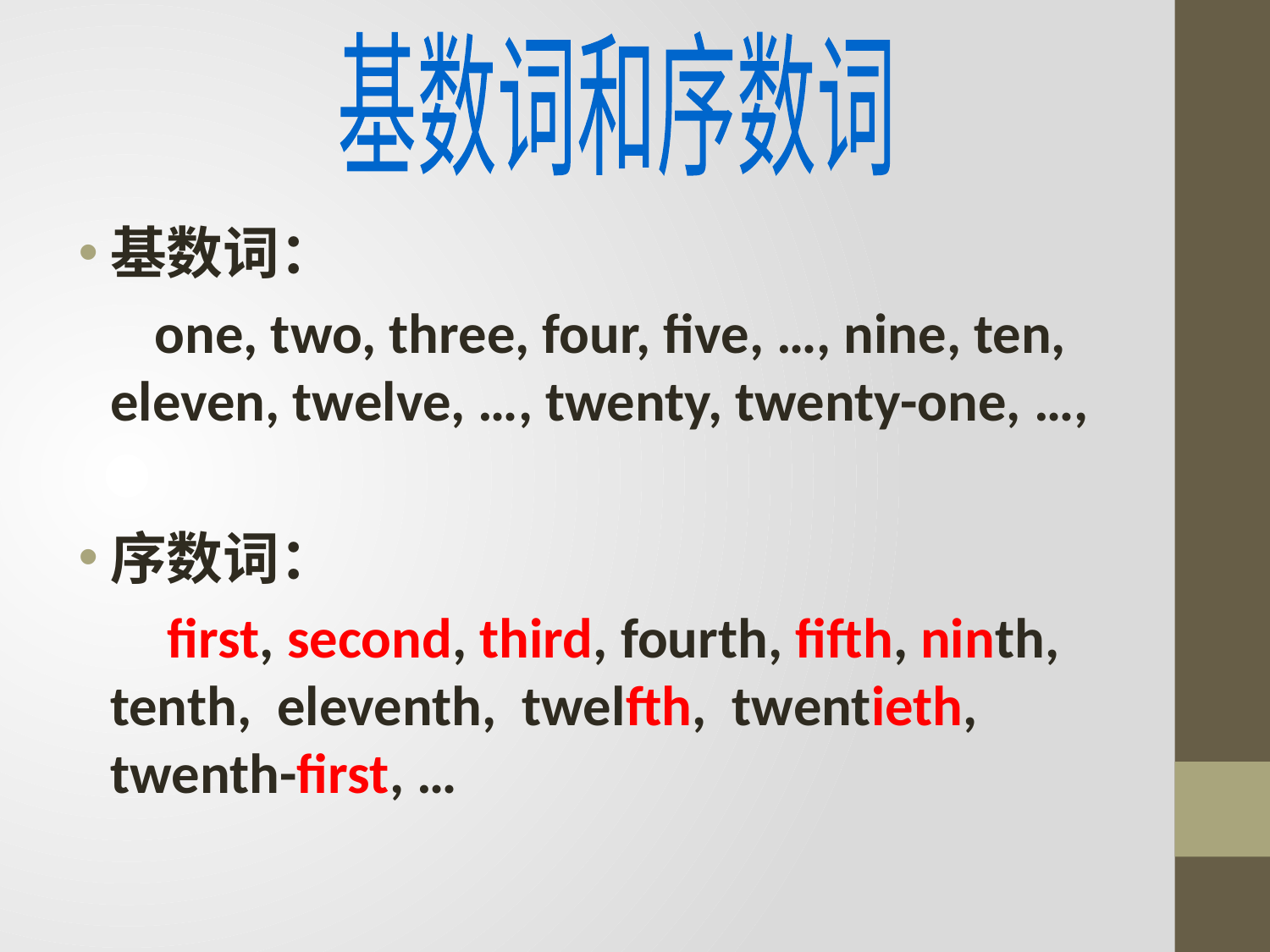

基数词和序数词
基数词：
      one, two, three, four, five, …, nine, ten, eleven, twelve, …, twenty, twenty-one, …,

序数词：
       first, second, third, fourth, fifth, ninth, tenth,  eleventh,  twelfth,  twentieth, twenth-first, …